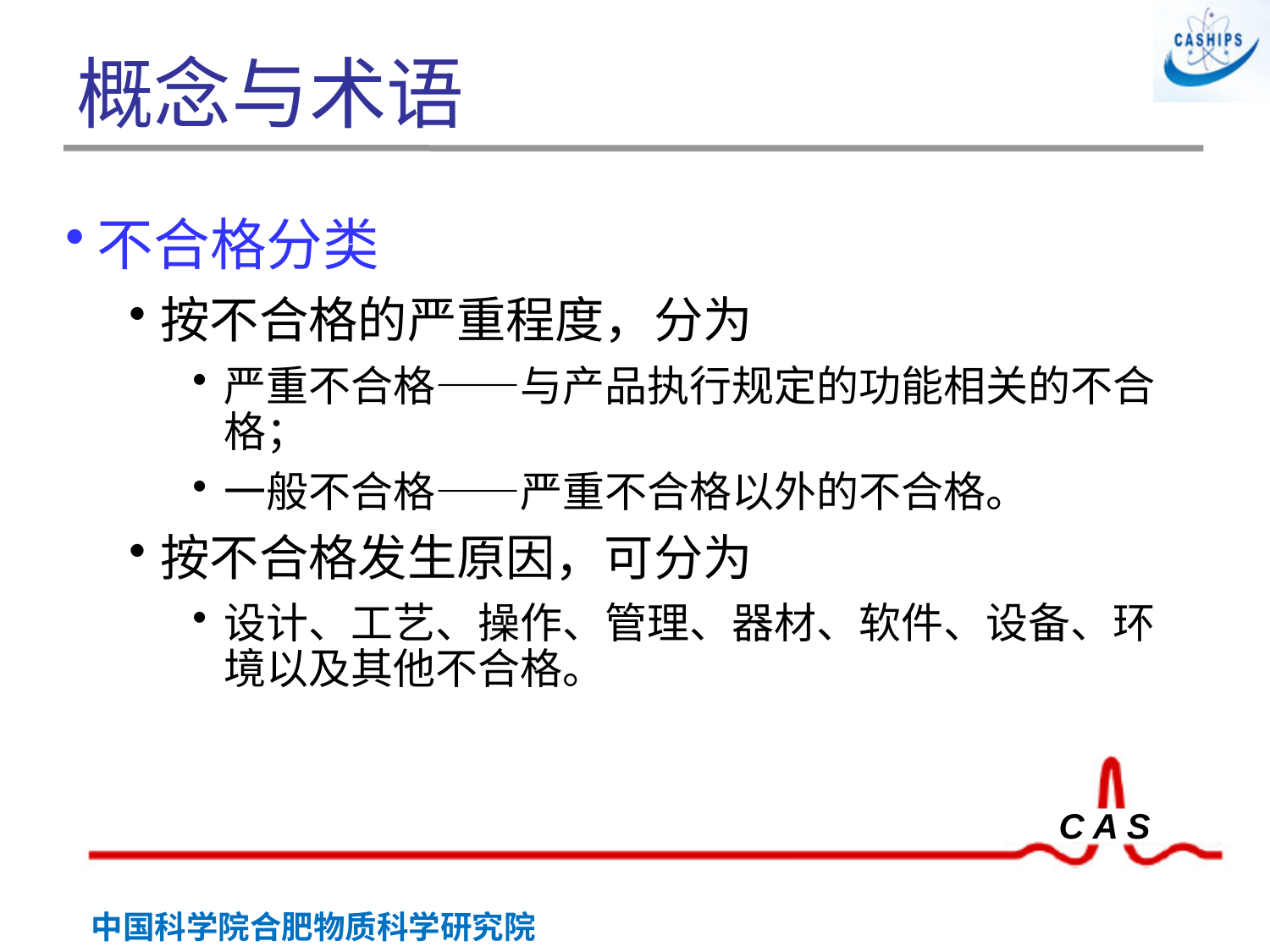

# 概念与术语

不合格分类
按不合格的严重程度，分为
严重不合格——与产品执行规定的功能相关的不合格；
一般不合格——严重不合格以外的不合格。
按不合格发生原因，可分为
设计、工艺、操作、管理、器材、软件、设备、环境以及其他不合格。